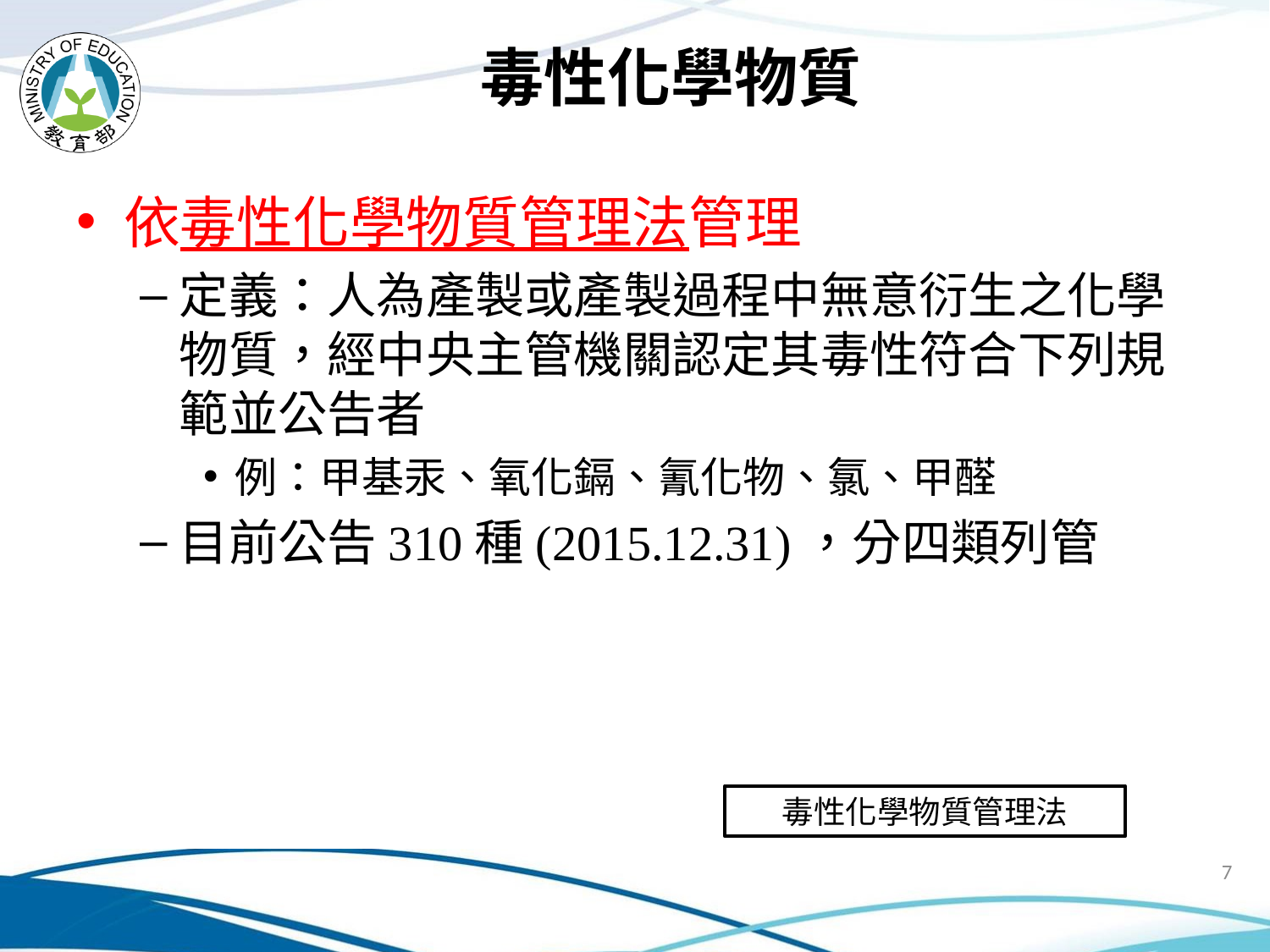

# 毒性化學物質
依毒性化學物質管理法管理
定義：人為產製或產製過程中無意衍生之化學物質，經中央主管機關認定其毒性符合下列規範並公告者
例：甲基汞、氧化鎘、氰化物、氯、甲醛
目前公告310種(2015.12.31)，分四類列管
毒性化學物質管理法
7